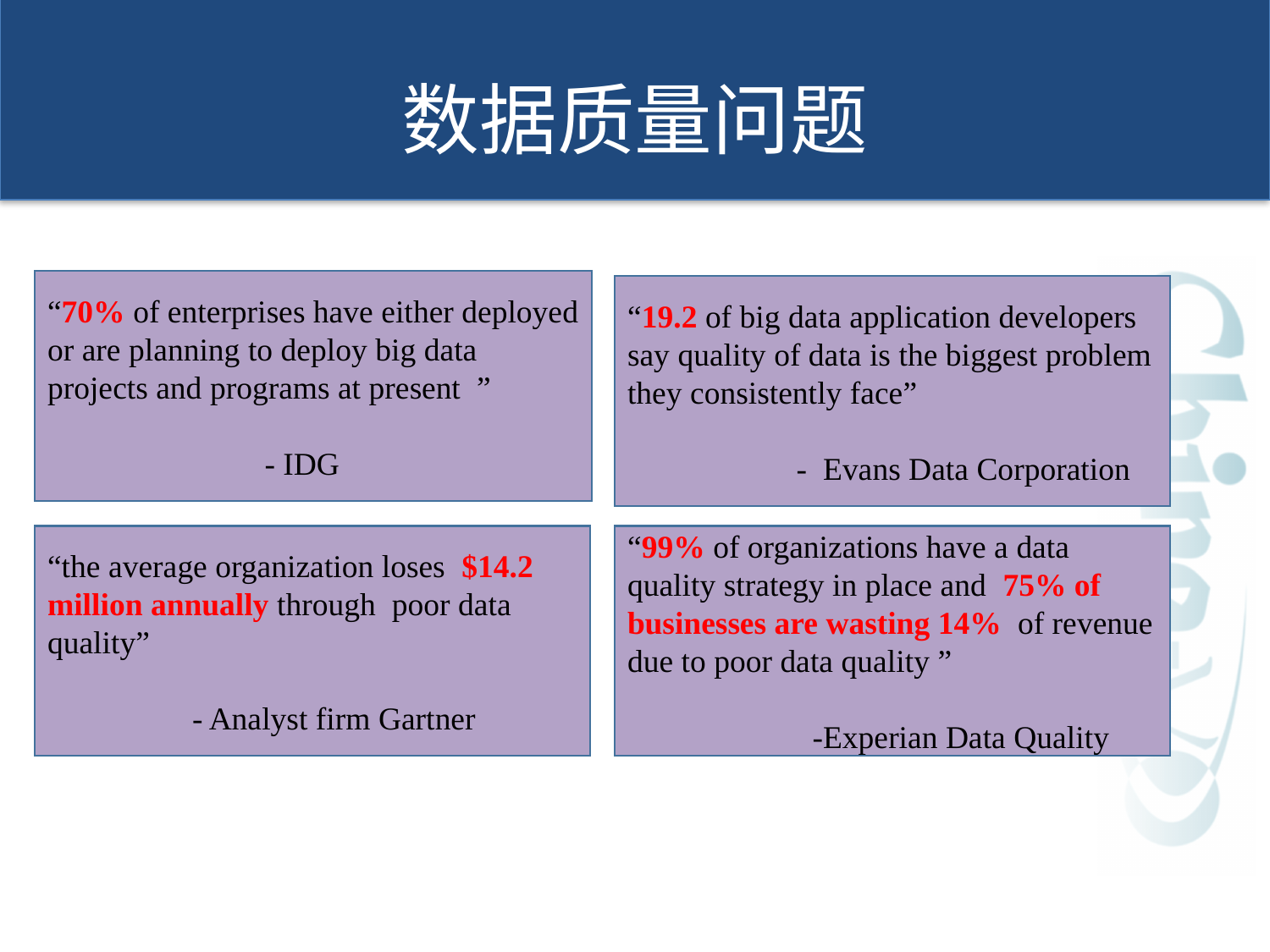

# 数据质量问题
“70% of enterprises have either deployed or are planning to deploy big data projects and programs at present  ”

                           - IDG
“19.2 of big data application developers say quality of data is the biggest problem they consistently face”

                     -  Evans Data Corporation
“the average organization loses  $14.2 million annually through  poor data quality”

                  - Analyst firm Gartner
“99% of organizations have a data quality strategy in place and  75% of businesses are wasting 14%  of revenue due to poor data quality ”

                       -Experian Data Quality